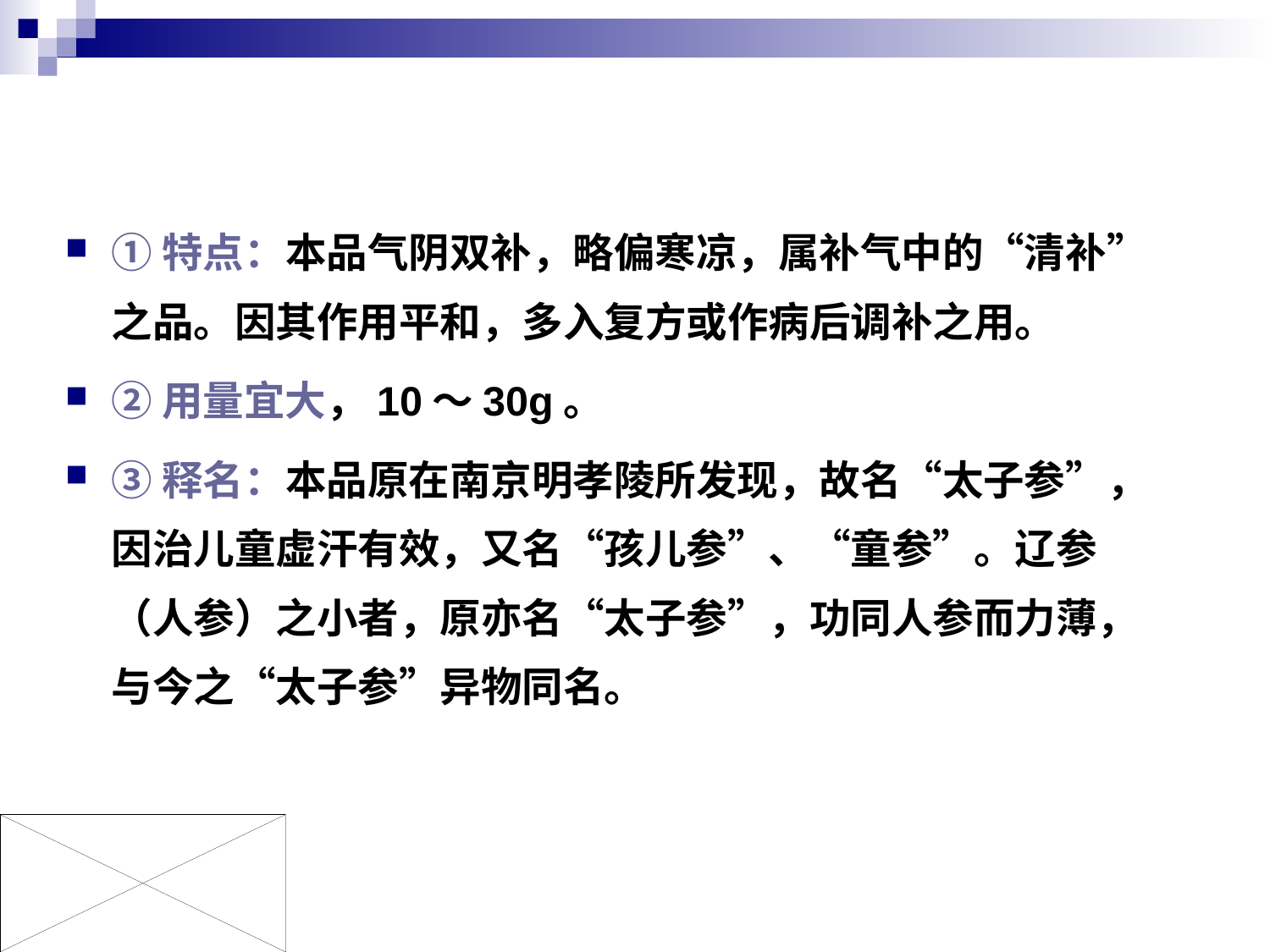

# ①特点：本品气阴双补，略偏寒凉，属补气中的“清补”之品。因其作用平和，多入复方或作病后调补之用。
②用量宜大，10～30g。
③释名：本品原在南京明孝陵所发现，故名“太子参”，因治儿童虚汗有效，又名“孩儿参”、“童参”。辽参（人参）之小者，原亦名“太子参”，功同人参而力薄，与今之“太子参”异物同名。